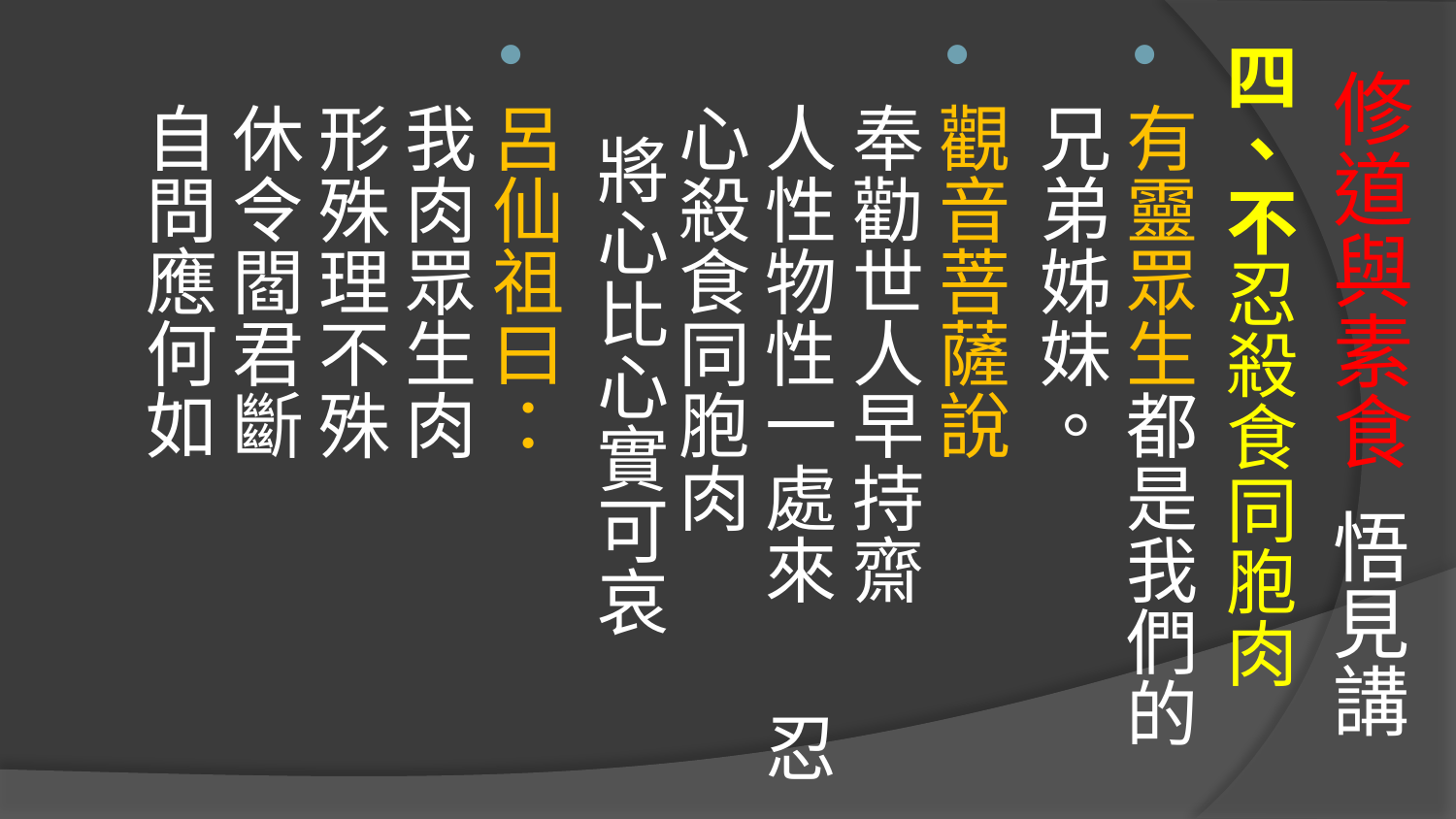

# 修道與素食  悟見講
四、不忍殺食同胞肉
有靈眾生都是我們的兄弟姊妹。
觀音菩薩說
奉勸世人早持齋            人性物性一處來　  忍心殺食同胞肉                  將心比心實可哀
呂仙祖曰：                  我肉眾生肉                 形殊理不殊                 休令閻君斷                  自問應何如